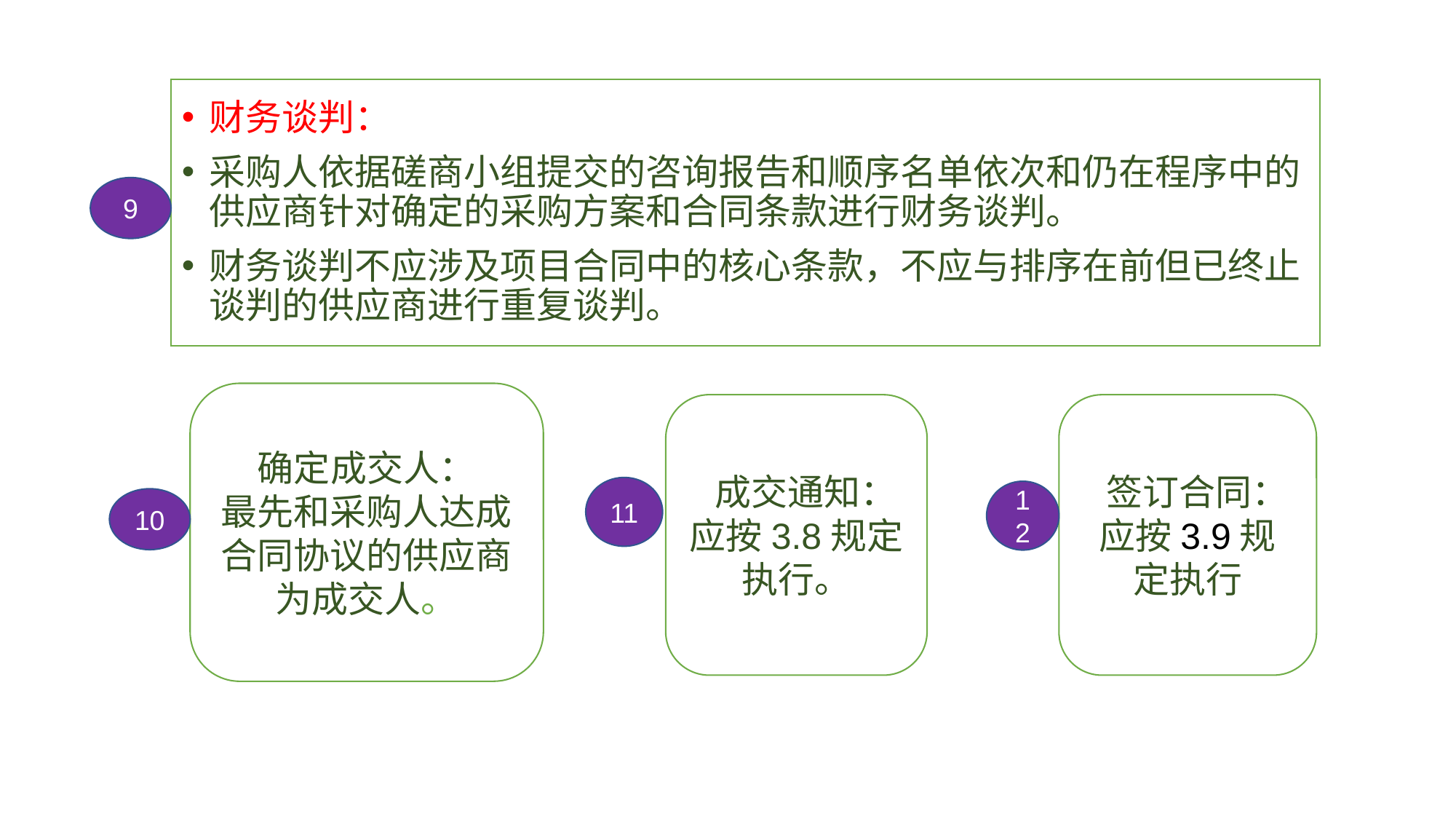

财务谈判：
采购人依据磋商小组提交的咨询报告和顺序名单依次和仍在程序中的供应商针对确定的采购方案和合同条款进行财务谈判。
财务谈判不应涉及项目合同中的核心条款，不应与排序在前但已终止谈判的供应商进行重复谈判。
9
确定成交人：
最先和采购人达成合同协议的供应商为成交人。
  成交通知：
应按3.8规定执行。
  签订合同：
应按3.9规定执行
11
12
10